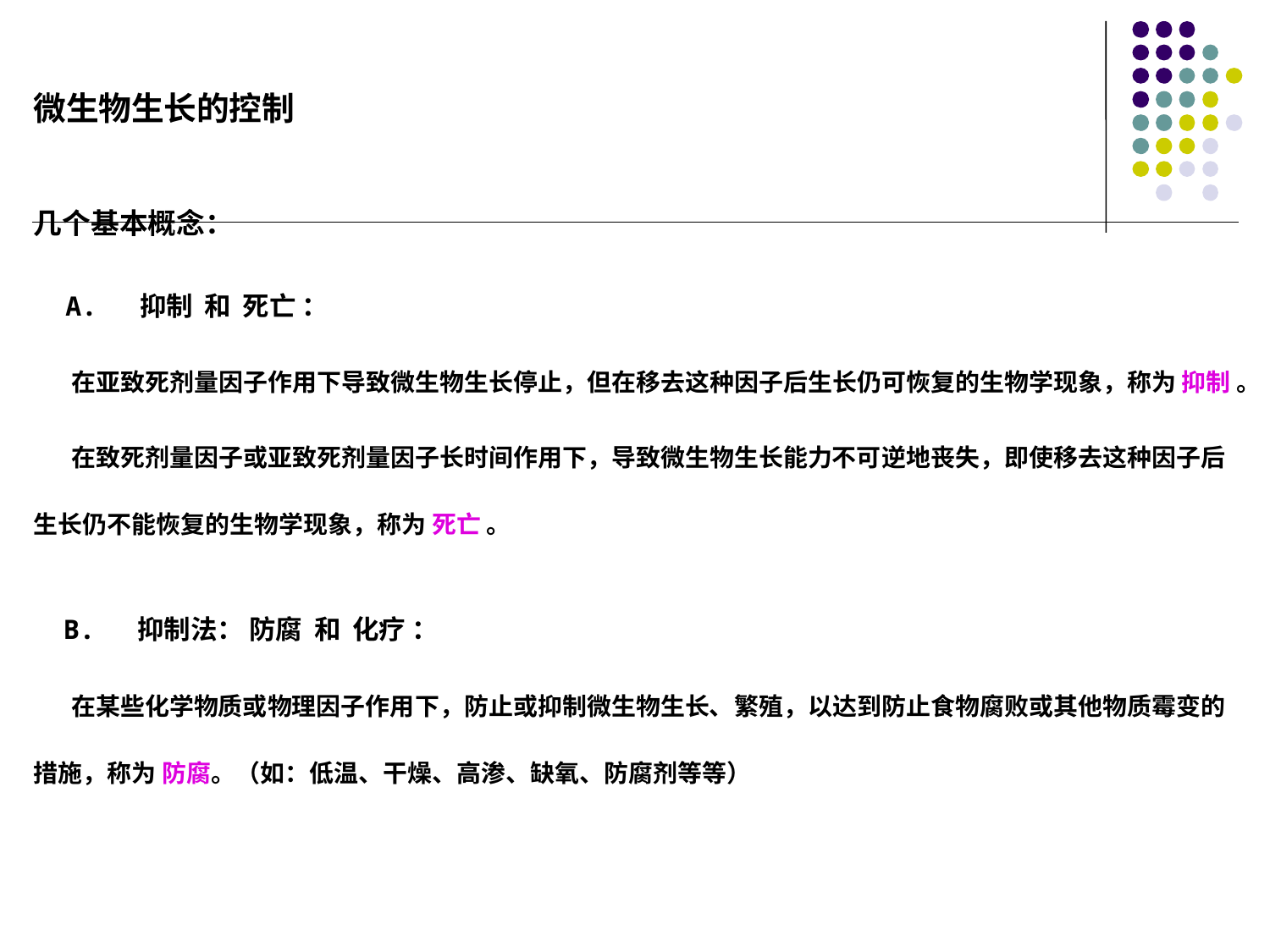

微生物生长的控制
几个基本概念：
  A.  抑制  和  死亡 ：
     在亚致死剂量因子作用下导致微生物生长停止，但在移去这种因子后生长仍可恢复的生物学现象，称为 抑制 。
     在致死剂量因子或亚致死剂量因子长时间作用下，导致微生物生长能力不可逆地丧失，即使移去这种因子后生长仍不能恢复的生物学现象，称为 死亡 。

  B.  抑制法： 防腐  和  化疗 ：
     在某些化学物质或物理因子作用下，防止或抑制微生物生长、繁殖，以达到防止食物腐败或其他物质霉变的措施，称为 防腐。（如：低温、干燥、高渗、缺氧、防腐剂等等）